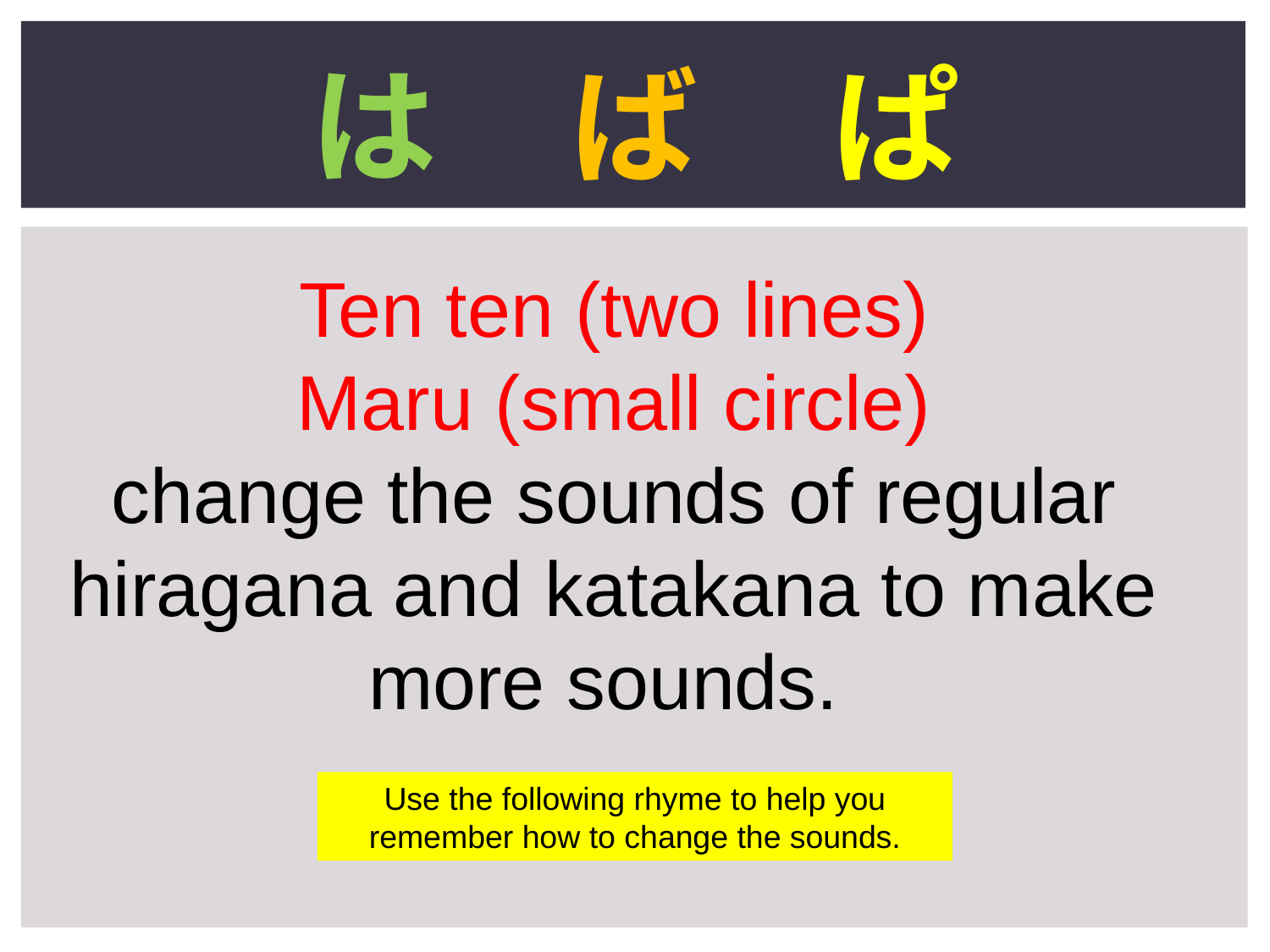

# は　ば　ぱ
Ten ten (two lines)
Maru (small circle)
change the sounds of regular hiragana and katakana to make more sounds.
Use the following rhyme to help you remember how to change the sounds.